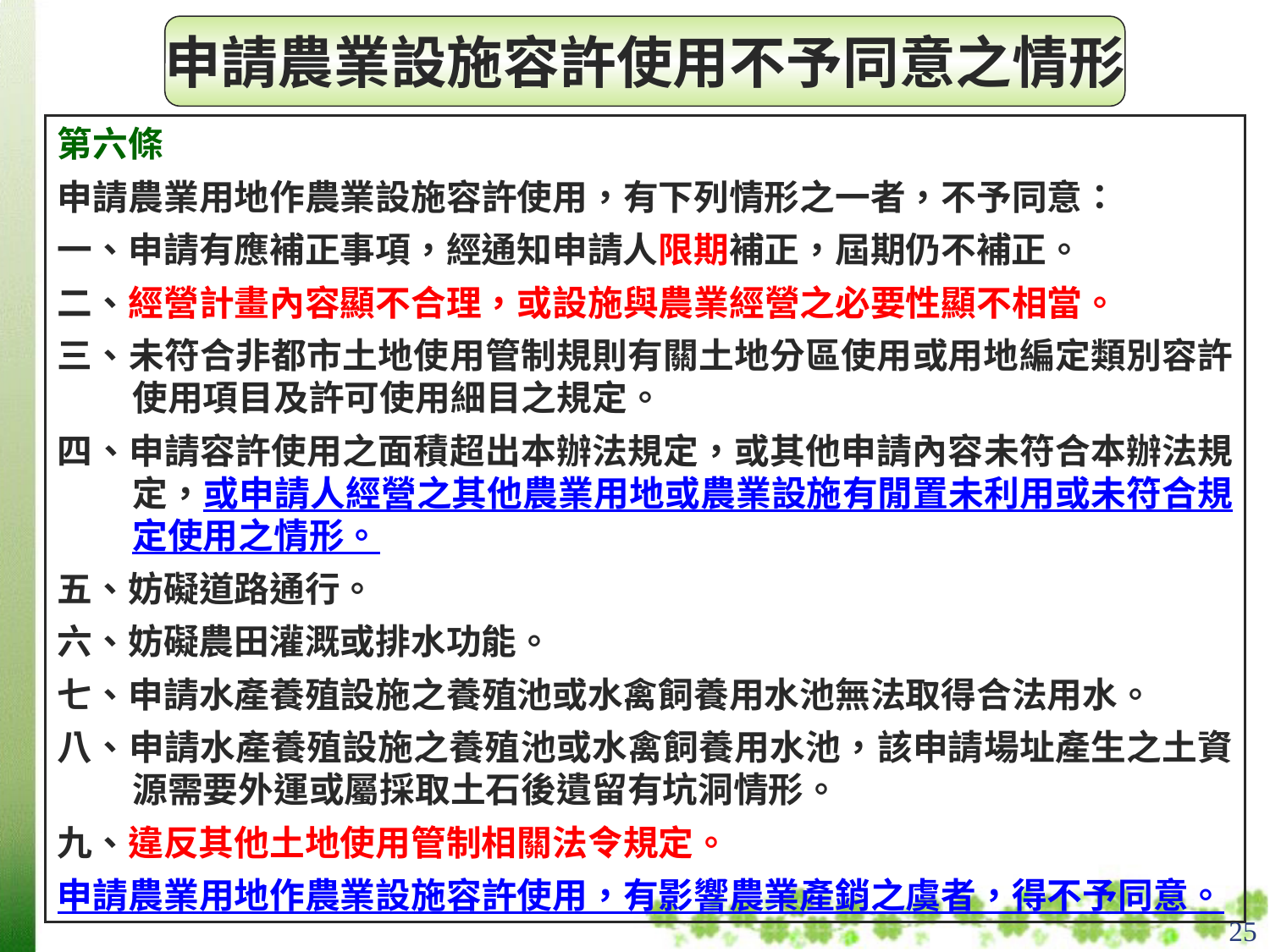

申請農業設施容許使用不予同意之情形
第六條
申請農業用地作農業設施容許使用，有下列情形之一者，不予同意：
一、申請有應補正事項，經通知申請人限期補正，屆期仍不補正。
二、經營計畫內容顯不合理，或設施與農業經營之必要性顯不相當。
三、未符合非都市土地使用管制規則有關土地分區使用或用地編定類別容許使用項目及許可使用細目之規定。
四、申請容許使用之面積超出本辦法規定，或其他申請內容未符合本辦法規定，或申請人經營之其他農業用地或農業設施有閒置未利用或未符合規定使用之情形。
五、妨礙道路通行。
六、妨礙農田灌溉或排水功能。
七、申請水產養殖設施之養殖池或水禽飼養用水池無法取得合法用水。
八、申請水產養殖設施之養殖池或水禽飼養用水池，該申請場址產生之土資源需要外運或屬採取土石後遺留有坑洞情形。
九、違反其他土地使用管制相關法令規定。
申請農業用地作農業設施容許使用，有影響農業產銷之虞者，得不予同意。
25